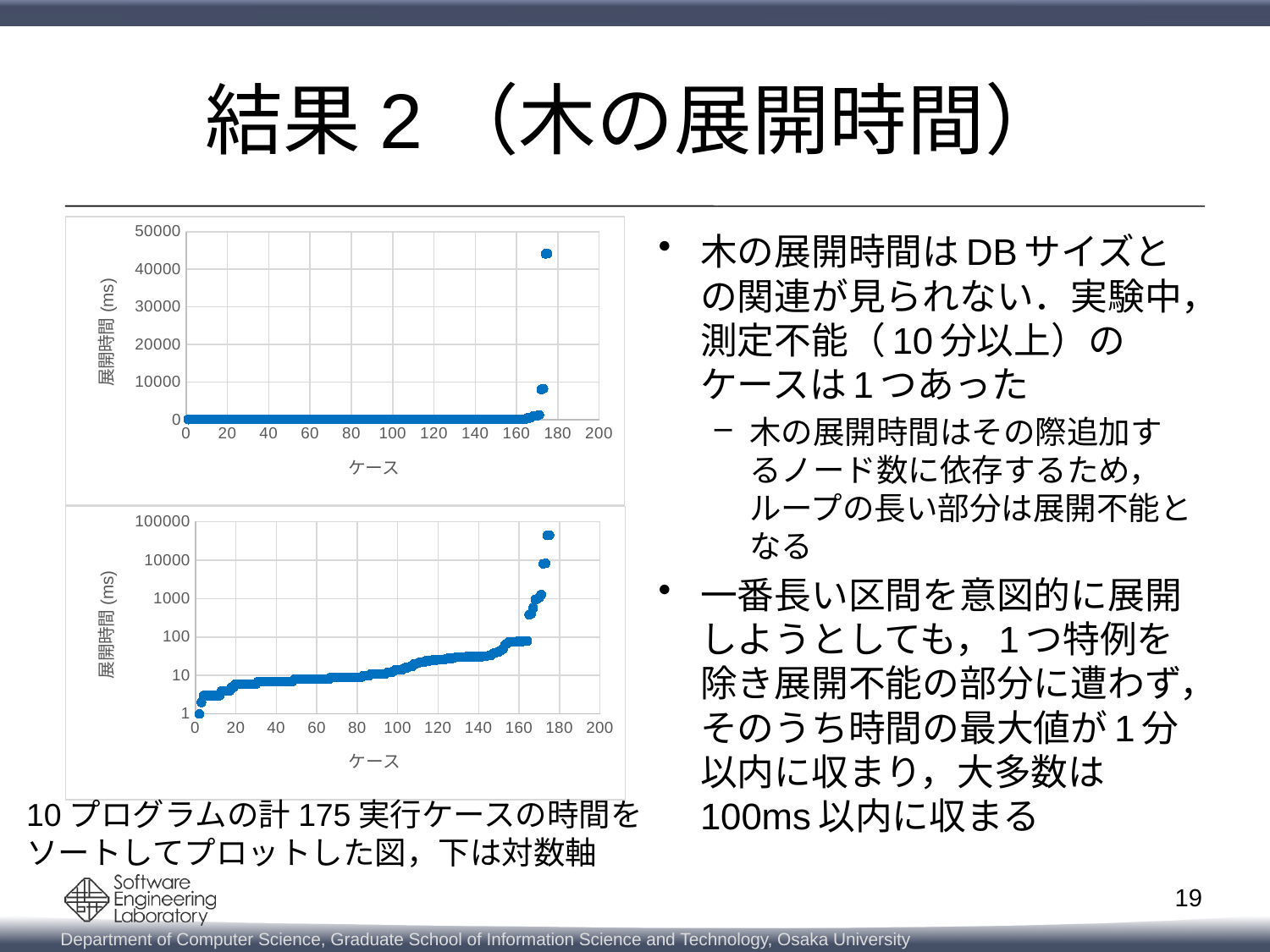

# 結果2（木の展開時間）

### Chart

| Category |  |
|---|---|
木の展開時間はDBサイズとの関連が見られない．実験中，測定不能（10分以上）のケースは1つあった
木の展開時間はその際追加するノード数に依存するため，ループの長い部分は展開不能となる
一番長い区間を意図的に展開しようとしても，1つ特例を除き展開不能の部分に遭わず，そのうち時間の最大値が1分以内に収まり，大多数は100ms以内に収まる

### Chart

| Category |  |
|---|---|
10プログラムの計175実行ケースの時間を
ソートしてプロットした図，下は対数軸
19